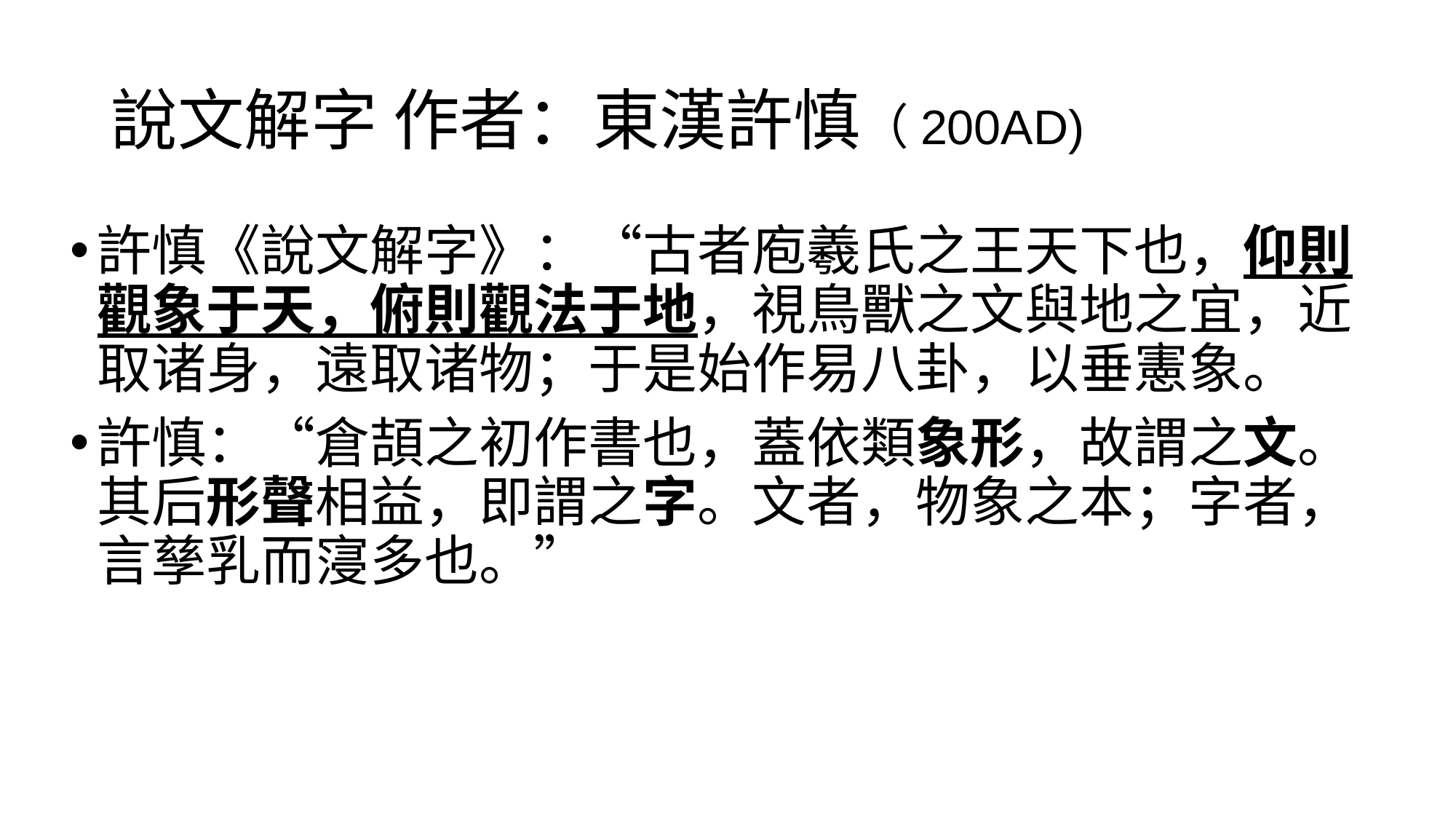

# 說文解字 作者：東漢許慎（200AD)
許慎《說文解字》：“古者庖羲氏之王天下也，仰則觀象于天，俯則觀法于地，視鳥獸之文與地之宜，近取诸身，遠取诸物；于是始作易八卦，以垂憲象。
許慎：“倉頡之初作書也，蓋依類象形，故謂之文。其后形聲相益，即謂之字。文者，物象之本；字者，言孳乳而寖多也。”